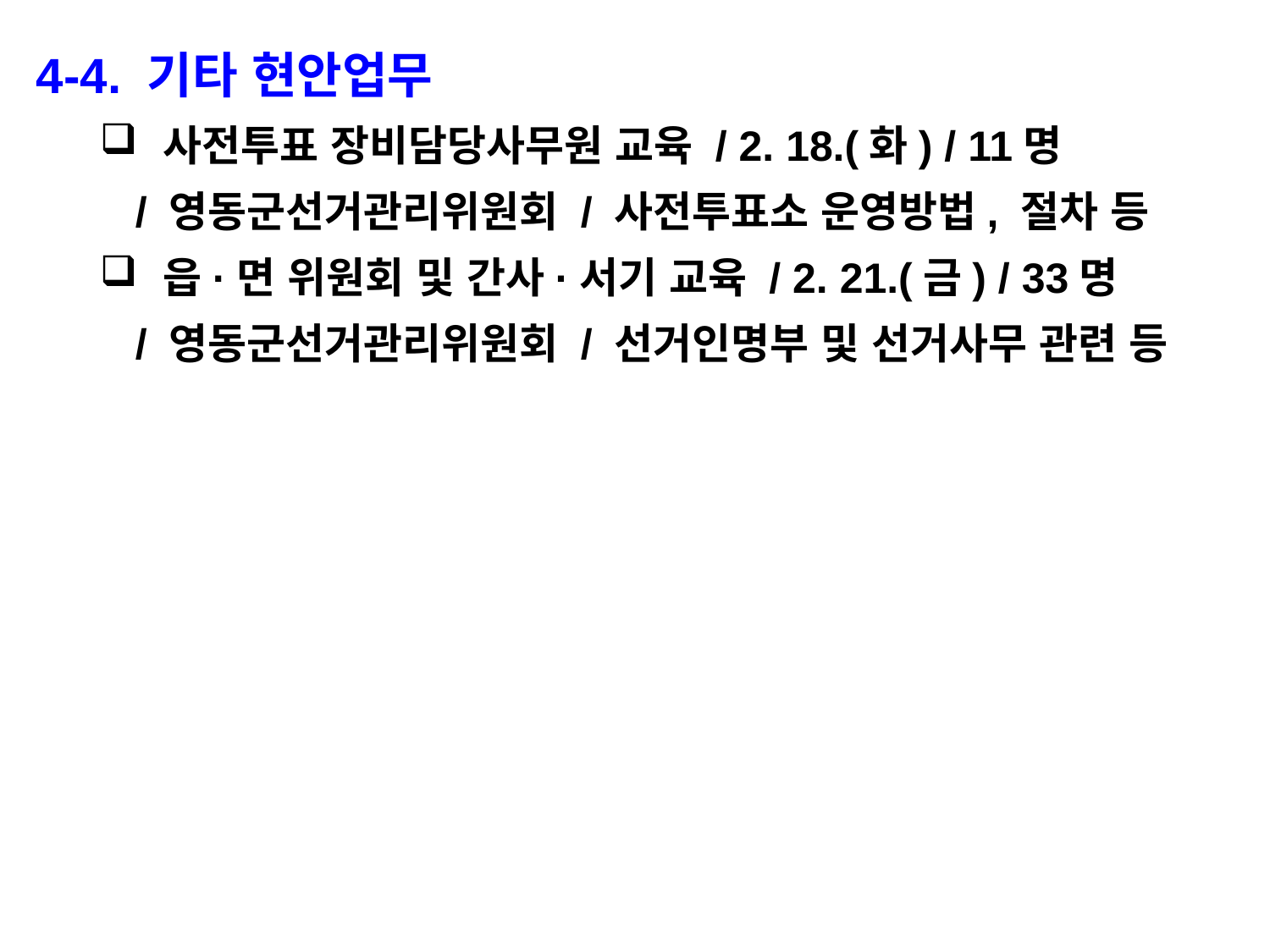

4-4. 기타 현안업무
사전투표 장비담당사무원 교육 / 2. 18.(화) / 11명
   / 영동군선거관리위원회 / 사전투표소 운영방법, 절차 등
읍·면 위원회 및 간사·서기 교육 / 2. 21.(금) / 33명
   / 영동군선거관리위원회 / 선거인명부 및 선거사무 관련 등